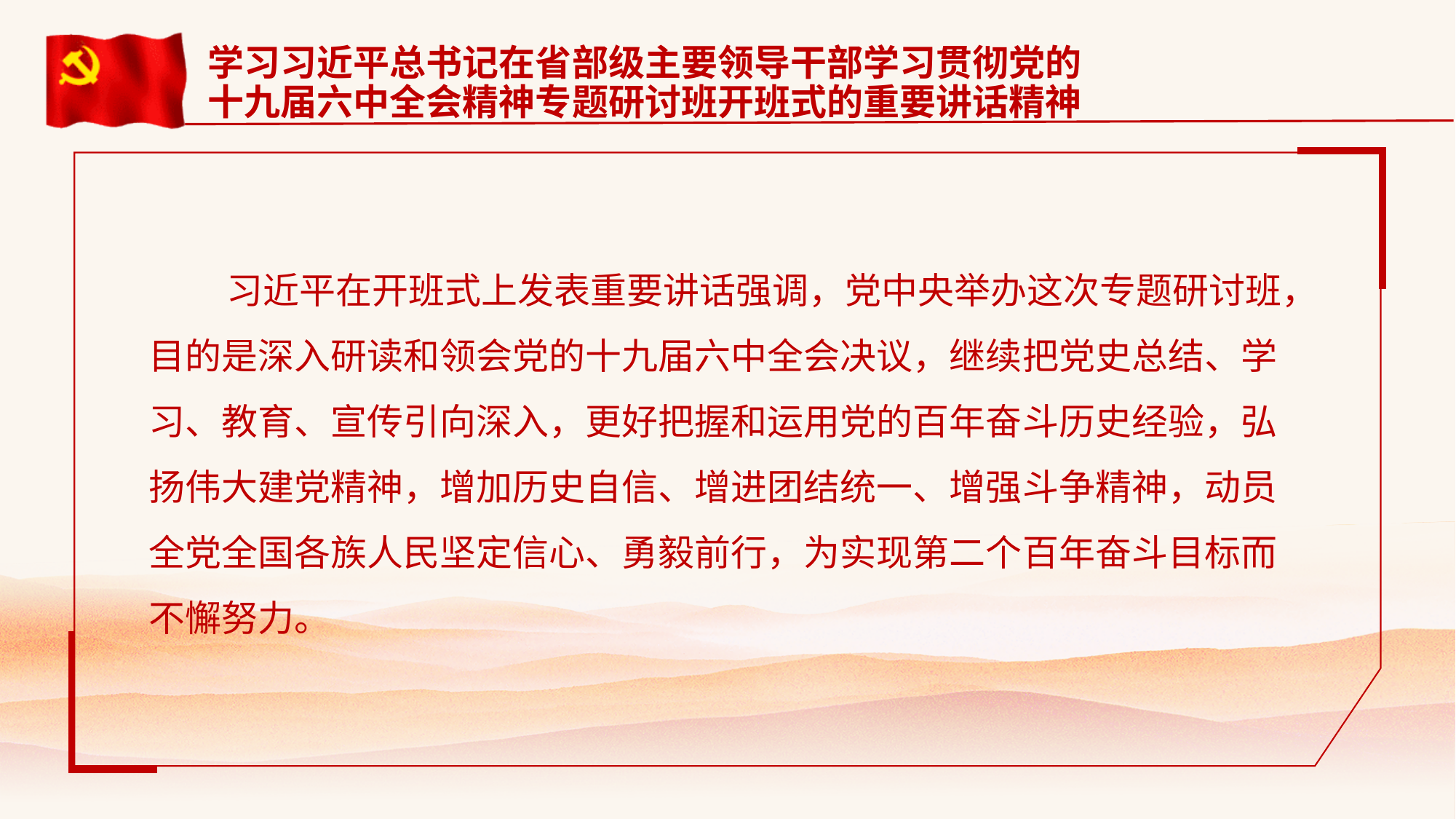

# 学习习近平总书记在省部级主要领导干部学习贯彻党的十九届六中全会精神专题研讨班开班式的重要讲话精神

 习近平在开班式上发表重要讲话强调，党中央举办这次专题研讨班，目的是深入研读和领会党的十九届六中全会决议，继续把党史总结、学习、教育、宣传引向深入，更好把握和运用党的百年奋斗历史经验，弘扬伟大建党精神，增加历史自信、增进团结统一、增强斗争精神，动员全党全国各族人民坚定信心、勇毅前行，为实现第二个百年奋斗目标而不懈努力。